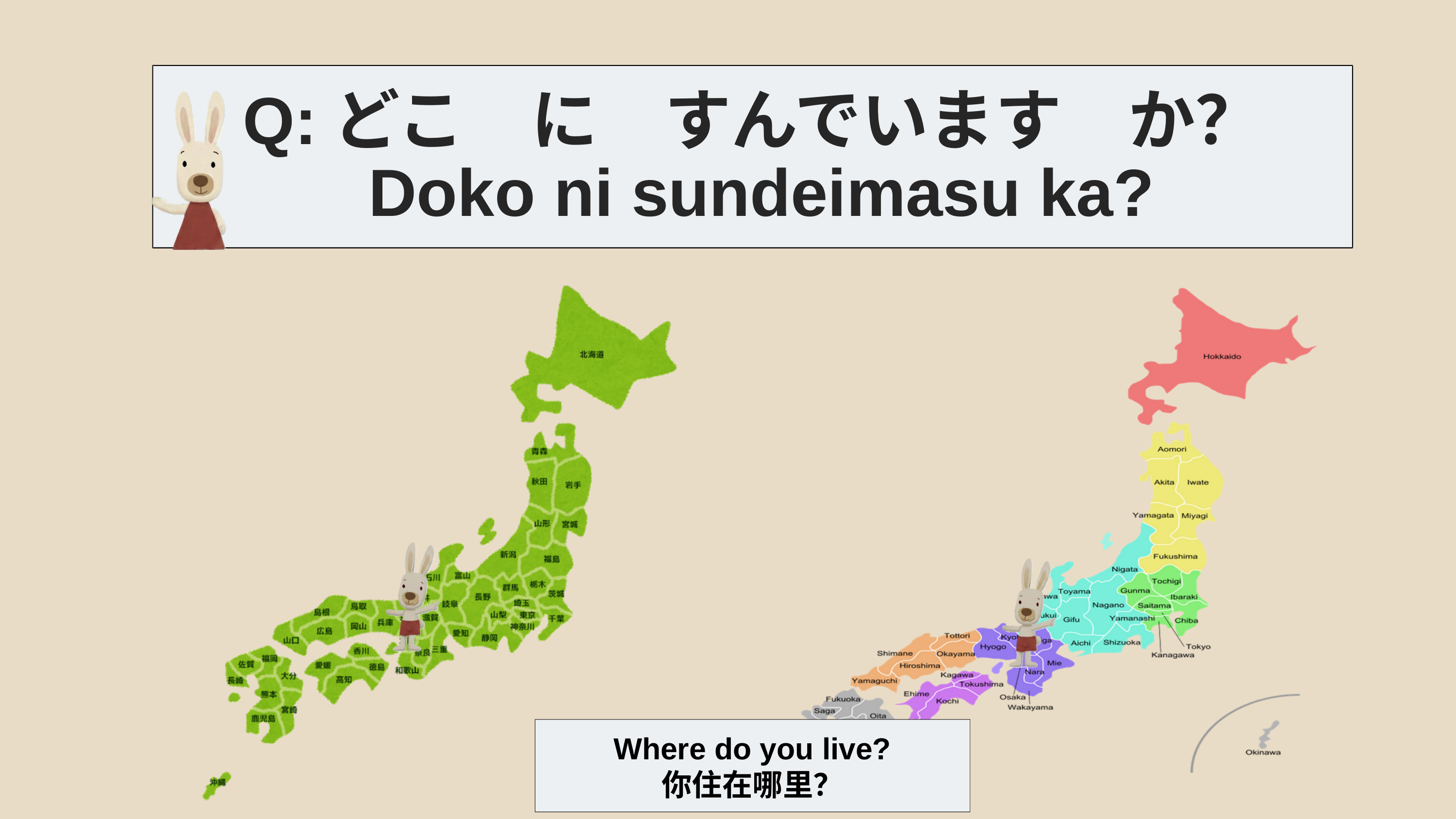

Q:どこ　に　すんでいます　か？
 Doko ni sundeimasu ka?

Where do you live?
你住在哪里？